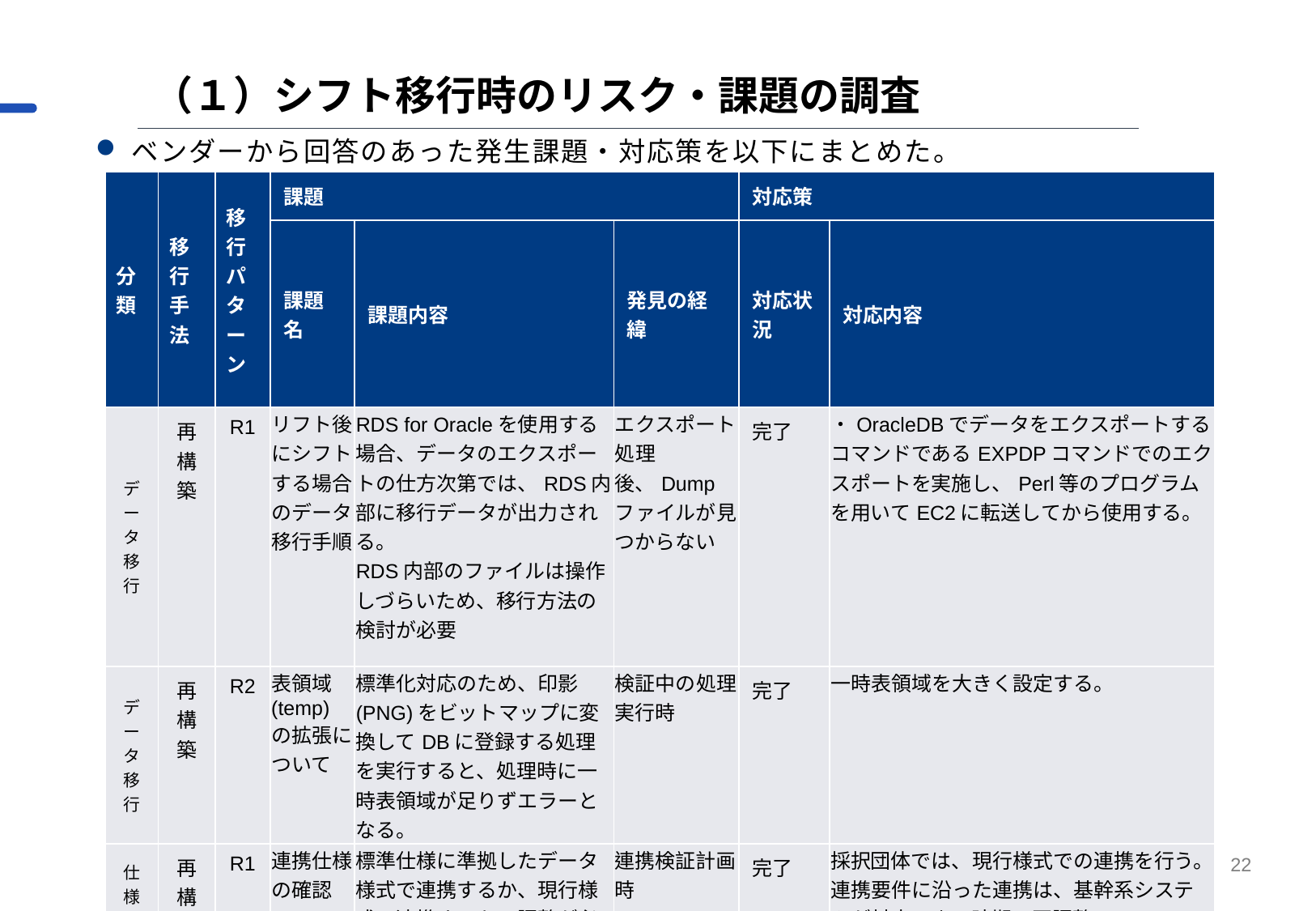

（１）シフト移行時のリスク・課題の調査
ベンダーから回答のあった発生課題・対応策を以下にまとめた。
| 分類 | 移行手法 | 移行 パターン | 課題 |  |  | 対応策 |  |
| --- | --- | --- | --- | --- | --- | --- | --- |
|  |  |  | 課題名 | 課題内容 | 発見の経緯 | 対応状況 | 対応内容 |
| データ移行 | 再構築 | R1 | リフト後にシフトする場合のデータ移行手順 | RDS for Oracleを使用する場合、データのエクスポートの仕方次第では、RDS内部に移行データが出力される。 RDS内部のファイルは操作しづらいため、移行方法の検討が必要 | エクスポート処理後、Dumpファイルが見つからない | 完了 | ・OracleDBでデータをエクスポートするコマンドであるEXPDPコマンドでのエクスポートを実施し、Perl等のプログラムを用いてEC2に転送してから使用する。 |
| データ移行 | 再構築 | R2 | 表領域(temp)の拡張について | 標準化対応のため、印影(PNG)をビットマップに変換してDBに登録する処理を実行すると、処理時に一時表領域が足りずエラーとなる。 | 検証中の処理実行時 | 完了 | 一時表領域を大きく設定する。 |
| 仕様確認 | 再構築 | R1 | 連携仕様の確認 | 標準仕様に準拠したデータ様式で連携するか、現行様式で連携するかの調整が必要 | 連携検証計画時 | 完了 | 採択団体では、現行様式での連携を行う。 連携要件に沿った連携は、基幹系システムが対応できる時期で再調整。 |
22